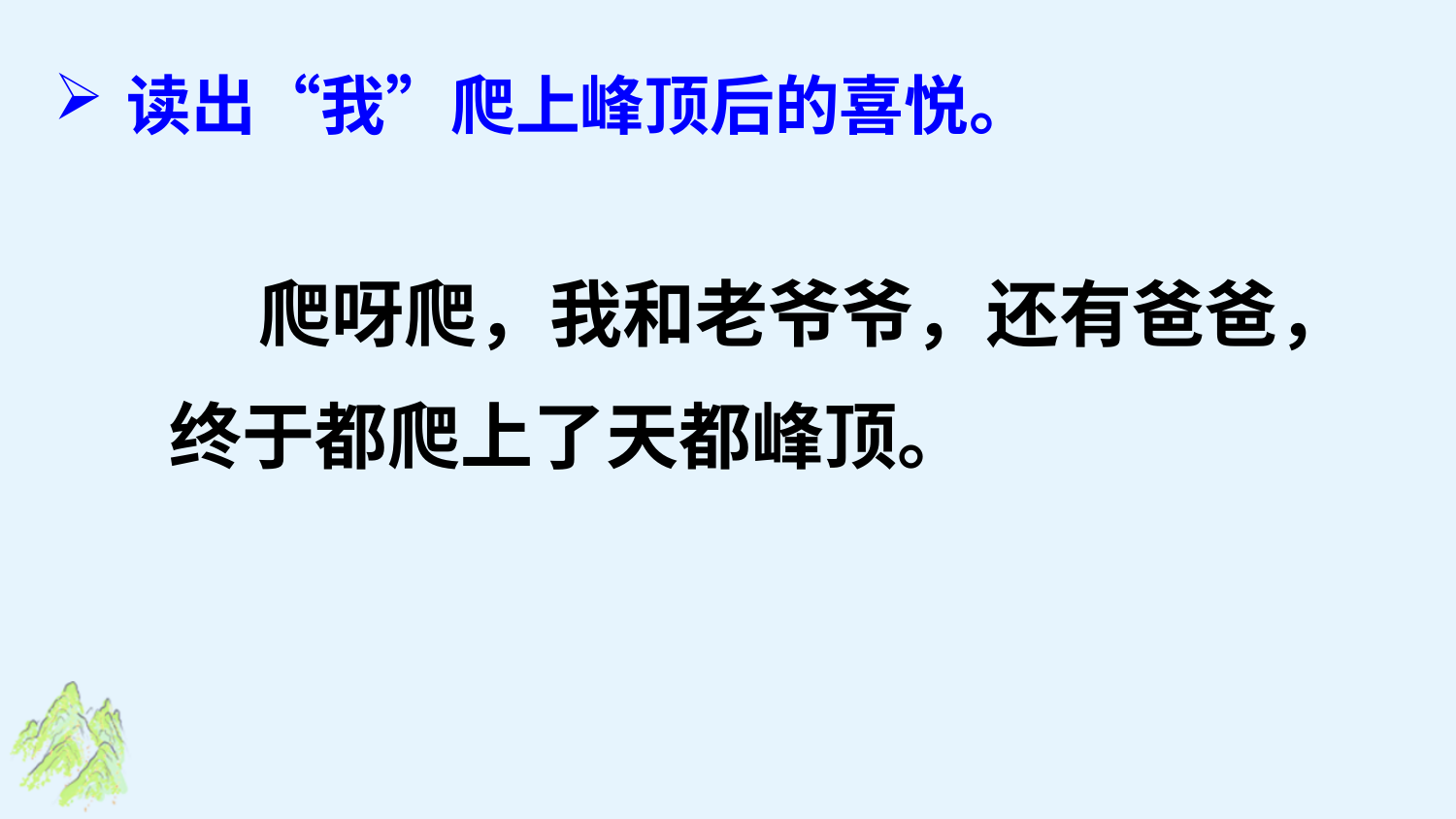

读出“我”爬上峰顶后的喜悦。
     爬呀爬，我和老爷爷，还有爸爸，终于都爬上了天都峰顶。